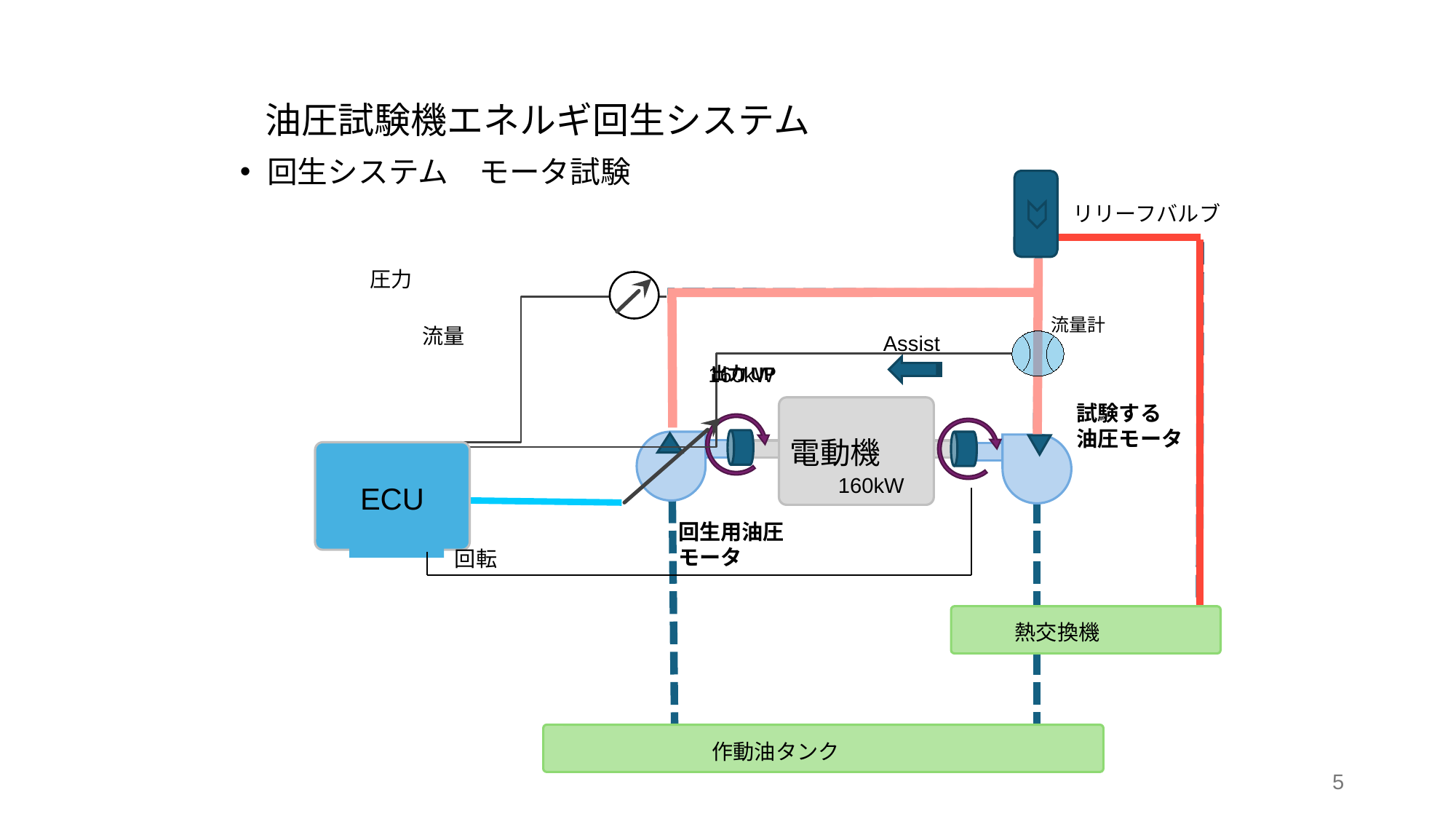

# 油圧試験機エネルギ回生システム
回生システム　モータ試験

リリーフバルブ

圧力

流量計
流量
Assist

160kW
出力UP
試験する
油圧モータ

電動機

160kW
ECU
回生用油圧モータ
回転

熱交換機

作動油タンク
5